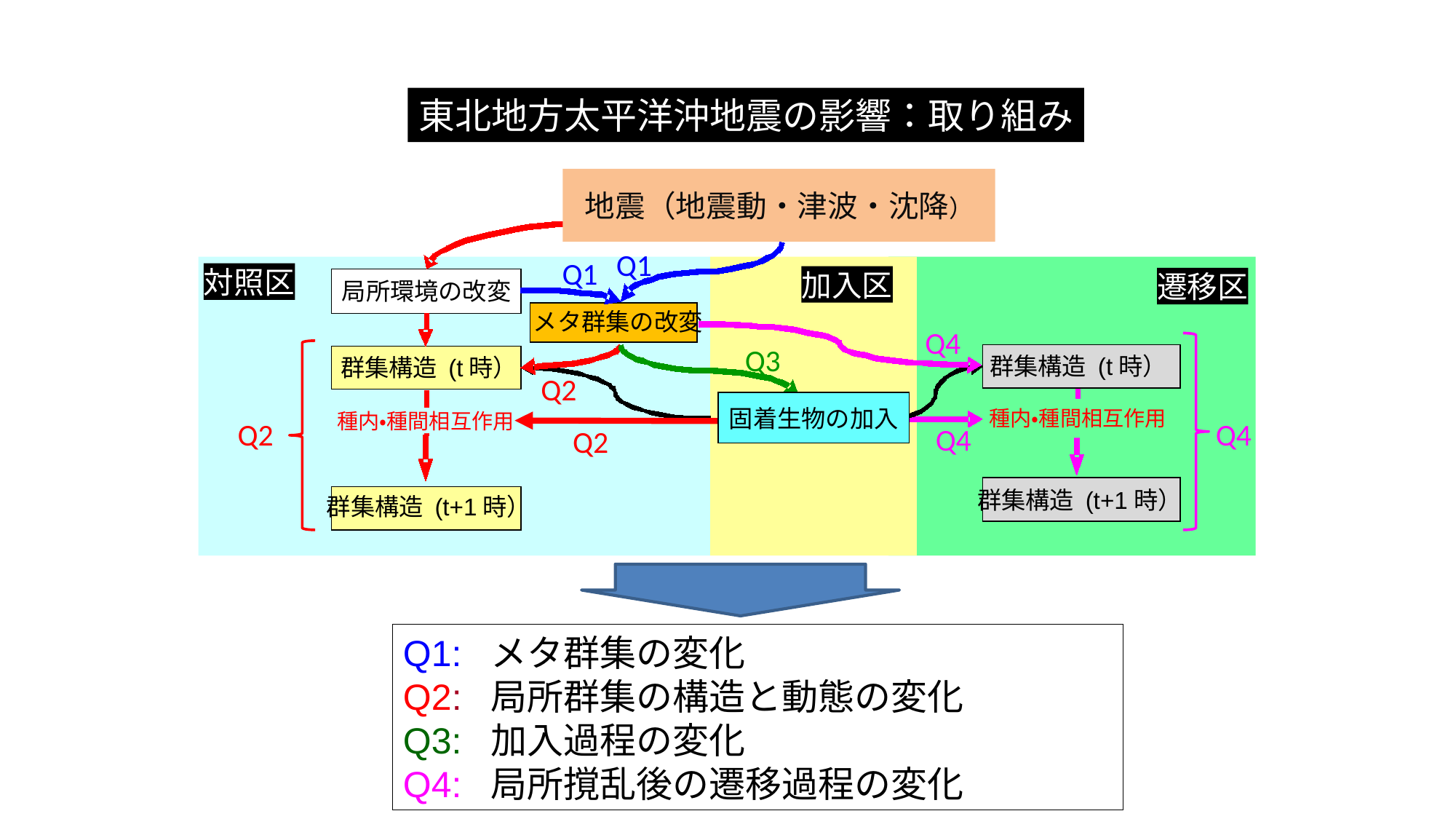

東北地方太平洋沖地震の影響：取り組み
地震（地震動・津波・沈降）

Q1
Q1

対照区
加入区
遷移区

局所環境の改変

メタ群集の改変

Q4

Q3

群集構造 (t時）
群集構造 (t時）

Q2

固着生物の加入

種内・種間相互作用
種内・種間相互作用

Q2
Q4
Q4
Q2

群集構造 (t+1時）

群集構造 (t+1時）

Q1:  メタ群集の変化
Q2:  局所群集の構造と動態の変化
Q3:  加入過程の変化
Q4:  局所撹乱後の遷移過程の変化